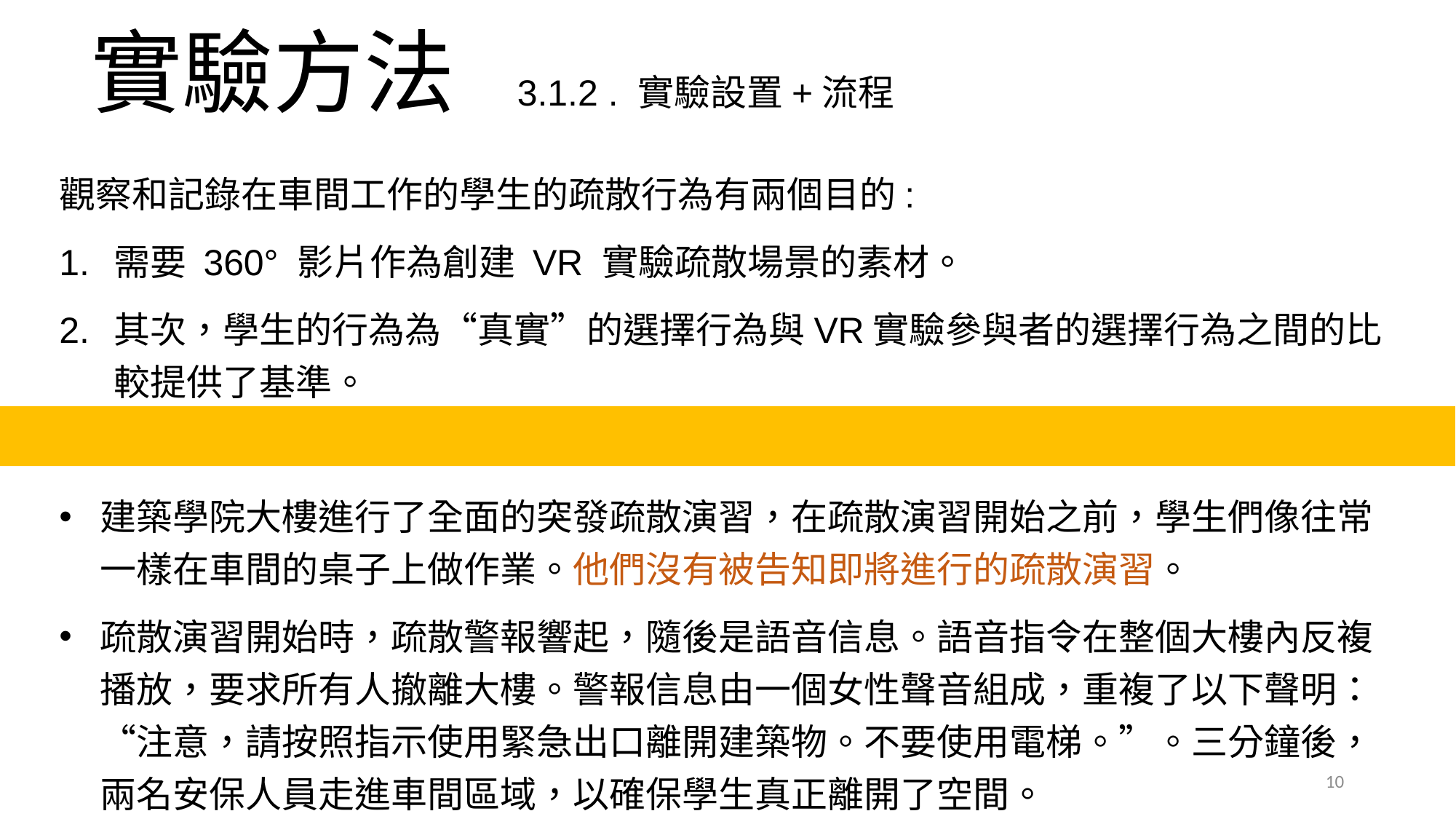

# 實驗方法  3.1.2 . 實驗設置+流程
觀察和記錄在車間工作的學生的疏散行為有兩個目的:
需要 360° 影片作為創建 VR 實驗疏散場景的素材。
其次，學生的行為為“真實”的選擇行為與VR實驗參與者的選擇行為之間的比較提供了基準。

建築學院大樓進行了全面的突發疏散演習，在疏散演習開始之前，學生們像往常一樣在車間的桌子上做作業。他們沒有被告知即將進行的疏散演習。
疏散演習開始時，疏散警報響起，隨後是語音信息。語音指令在整個大樓內反複播放，要求所有人撤離大樓。警報信息由一個女性聲音組成，重複了以下聲明：“注意，請按照指示使用緊急出口離開建築物。不要使用電梯。”。三分鐘後，兩名安保人員走進車間區域，以確保學生真正離開了空間。

10